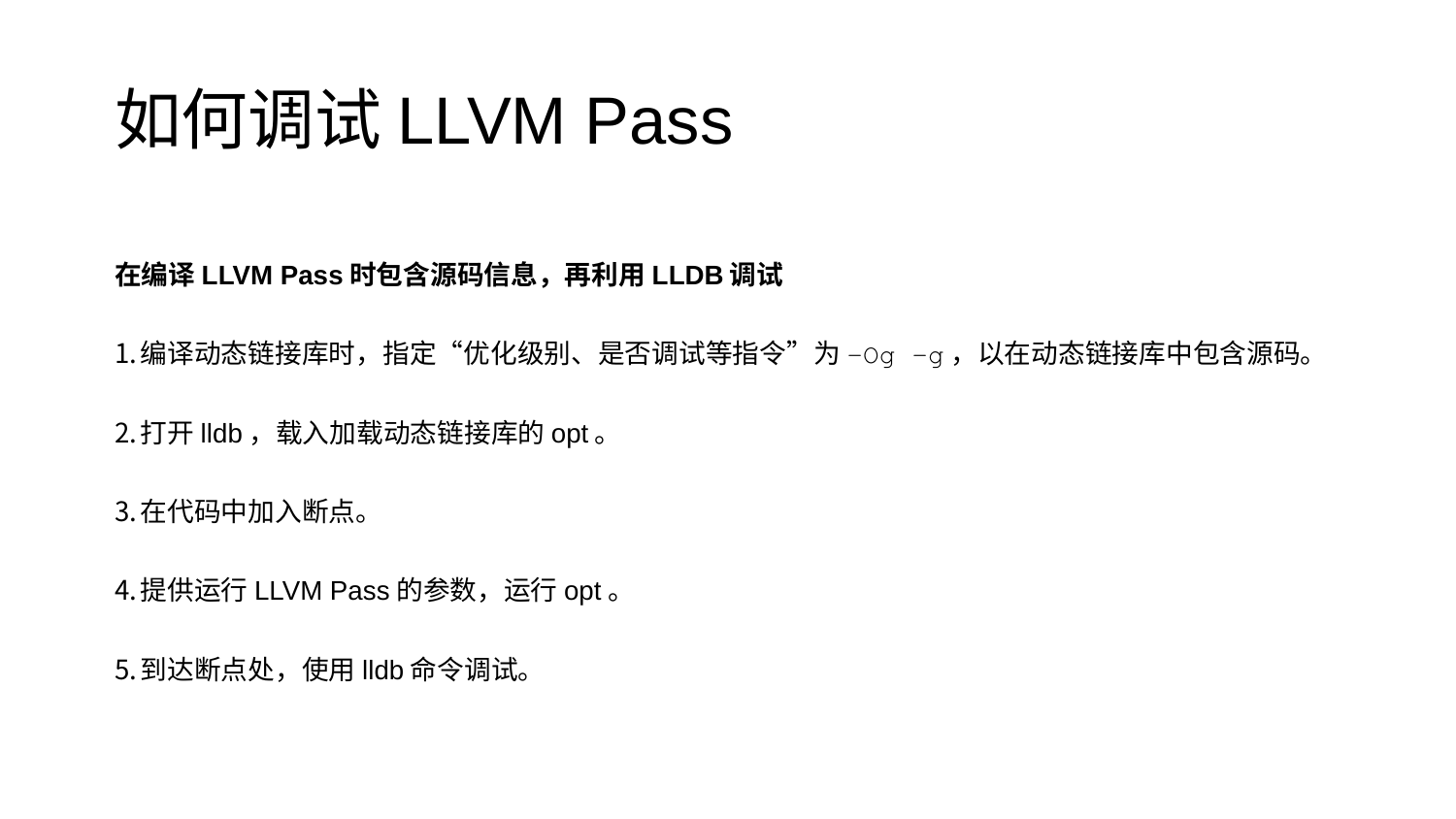

# 如何调试LLVM Pass
在编译LLVM Pass时包含源码信息，再利用LLDB调试
编译动态链接库时，指定“优化级别、是否调试等指令”为-Og -g，以在动态链接库中包含源码。
打开lldb，载入加载动态链接库的opt。
在代码中加入断点。
提供运行LLVM Pass的参数，运行opt。
到达断点处，使用lldb命令调试。